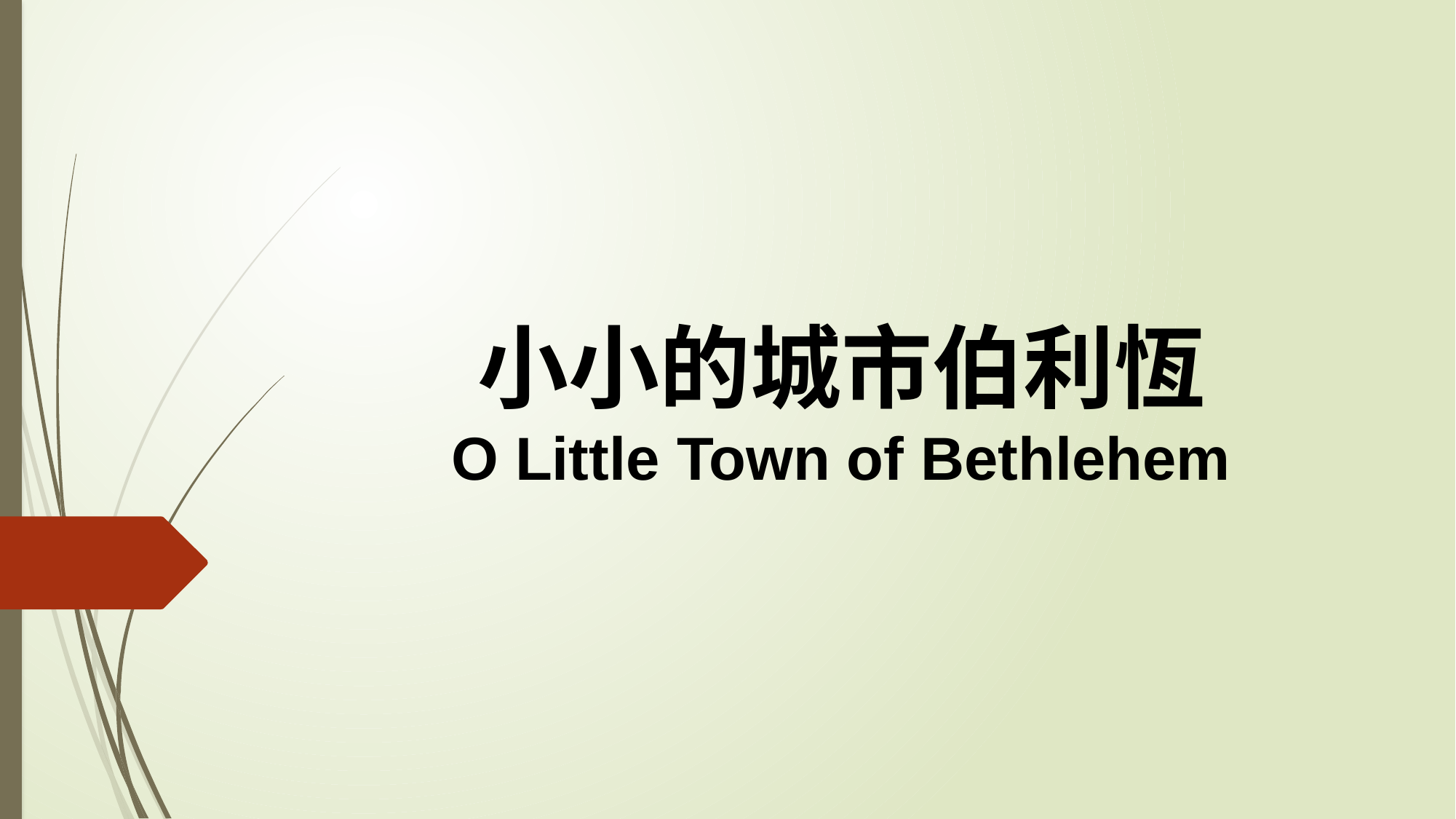

# 小小的城市伯利恆 O Little Town of Bethlehem